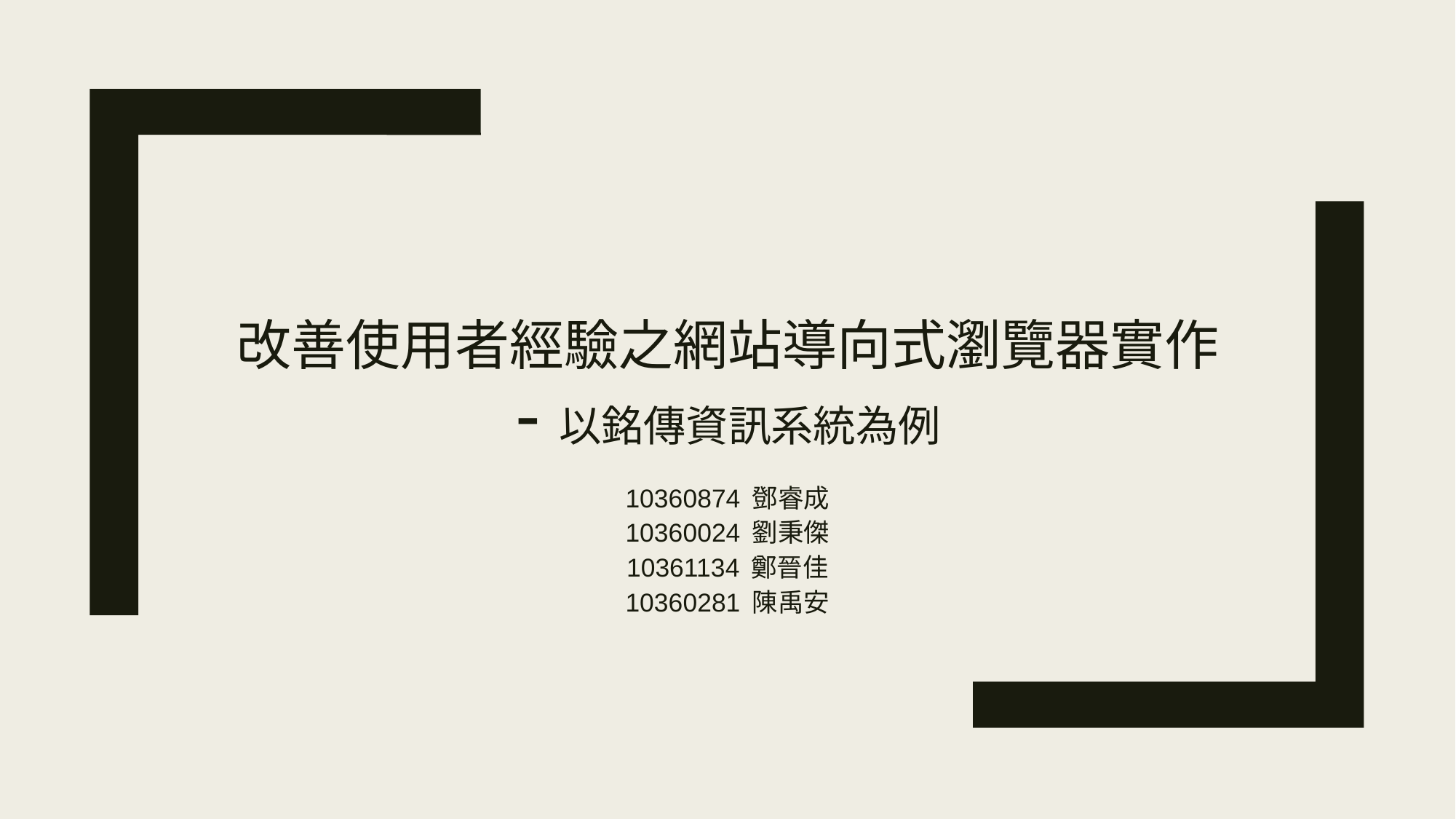

# 改善使用者經驗之網站導向式瀏覽器實作 -以銘傳資訊系統為例
10360874 鄧睿成
10360024 劉秉傑
10361134 鄭晉佳
10360281 陳禹安